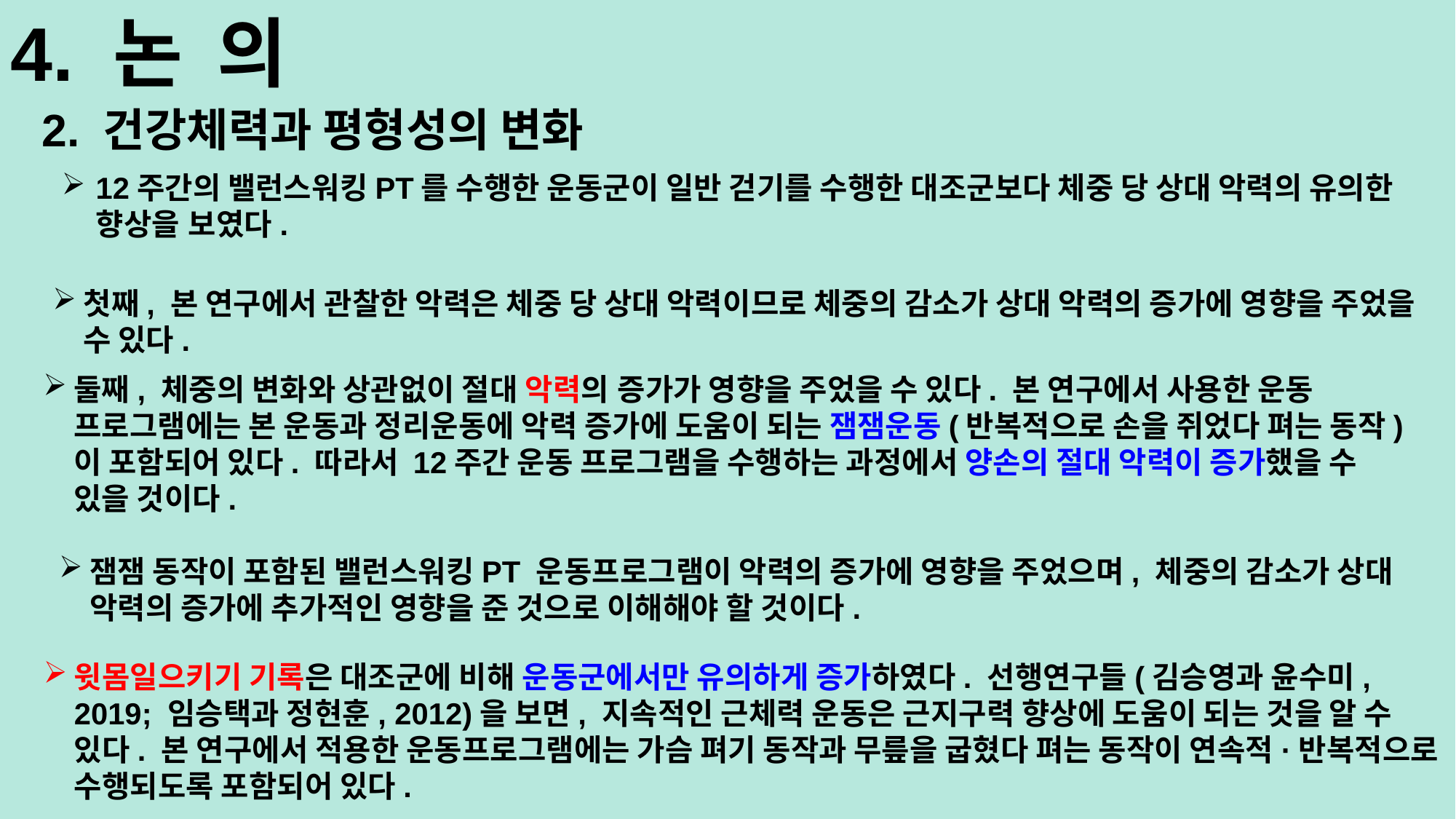

4. 논  의
2. 건강체력과 평형성의 변화
12주간의 밸런스워킹PT를 수행한 운동군이 일반 걷기를 수행한 대조군보다 체중 당 상대 악력의 유의한 향상을 보였다.
첫째, 본 연구에서 관찰한 악력은 체중 당 상대 악력이므로 체중의 감소가 상대 악력의 증가에 영향을 주었을 수 있다.
둘째, 체중의 변화와 상관없이 절대 악력의 증가가 영향을 주었을 수 있다. 본 연구에서 사용한 운동 프로그램에는 본 운동과 정리운동에 악력 증가에 도움이 되는 잼잼운동(반복적으로 손을 쥐었다 펴는 동작)이 포함되어 있다. 따라서 12주간 운동 프로그램을 수행하는 과정에서 양손의 절대 악력이 증가했을 수 있을 것이다.
잼잼 동작이 포함된 밸런스워킹PT 운동프로그램이 악력의 증가에 영향을 주었으며, 체중의 감소가 상대 악력의 증가에 추가적인 영향을 준 것으로 이해해야 할 것이다.
윗몸일으키기 기록은 대조군에 비해 운동군에서만 유의하게 증가하였다. 선행연구들(김승영과 윤수미, 2019; 임승택과 정현훈, 2012)을 보면, 지속적인 근체력 운동은 근지구력 향상에 도움이 되는 것을 알 수 있다. 본 연구에서 적용한 운동프로그램에는 가슴 펴기 동작과 무릎을 굽혔다 펴는 동작이 연속적·반복적으로 수행되도록 포함되어 있다.